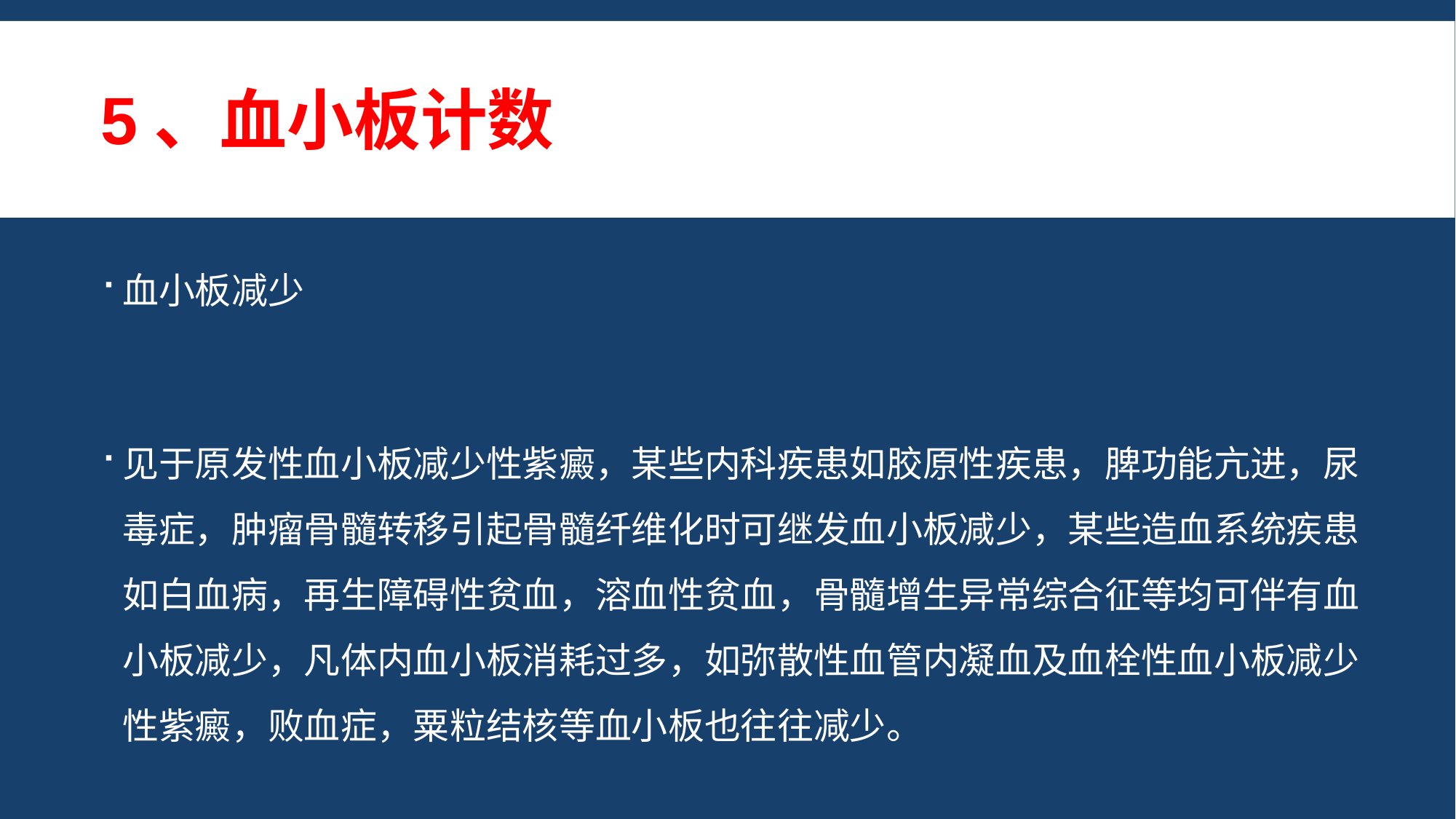

# 5、血小板计数
血小板减少

见于原发性血小板减少性紫癜，某些内科疾患如胶原性疾患，脾功能亢进，尿毒症，肿瘤骨髓转移引起骨髓纤维化时可继发血小板减少，某些造血系统疾患如白血病，再生障碍性贫血，溶血性贫血，骨髓增生异常综合征等均可伴有血小板减少，凡体内血小板消耗过多，如弥散性血管内凝血及血栓性血小板减少性紫癜，败血症，粟粒结核等血小板也往往减少。